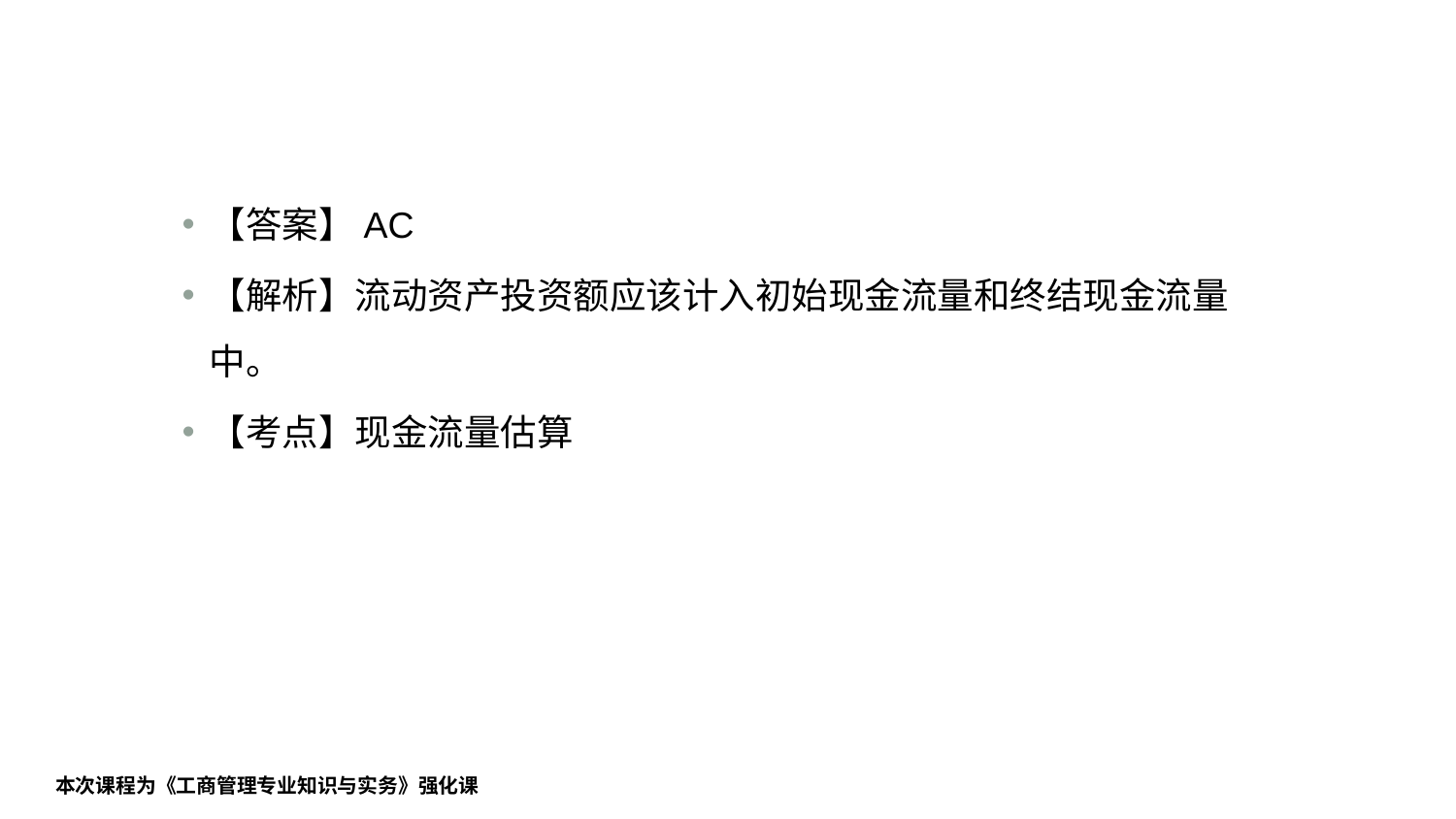

#
【答案】AC
【解析】流动资产投资额应该计入初始现金流量和终结现金流量中。
【考点】现金流量估算